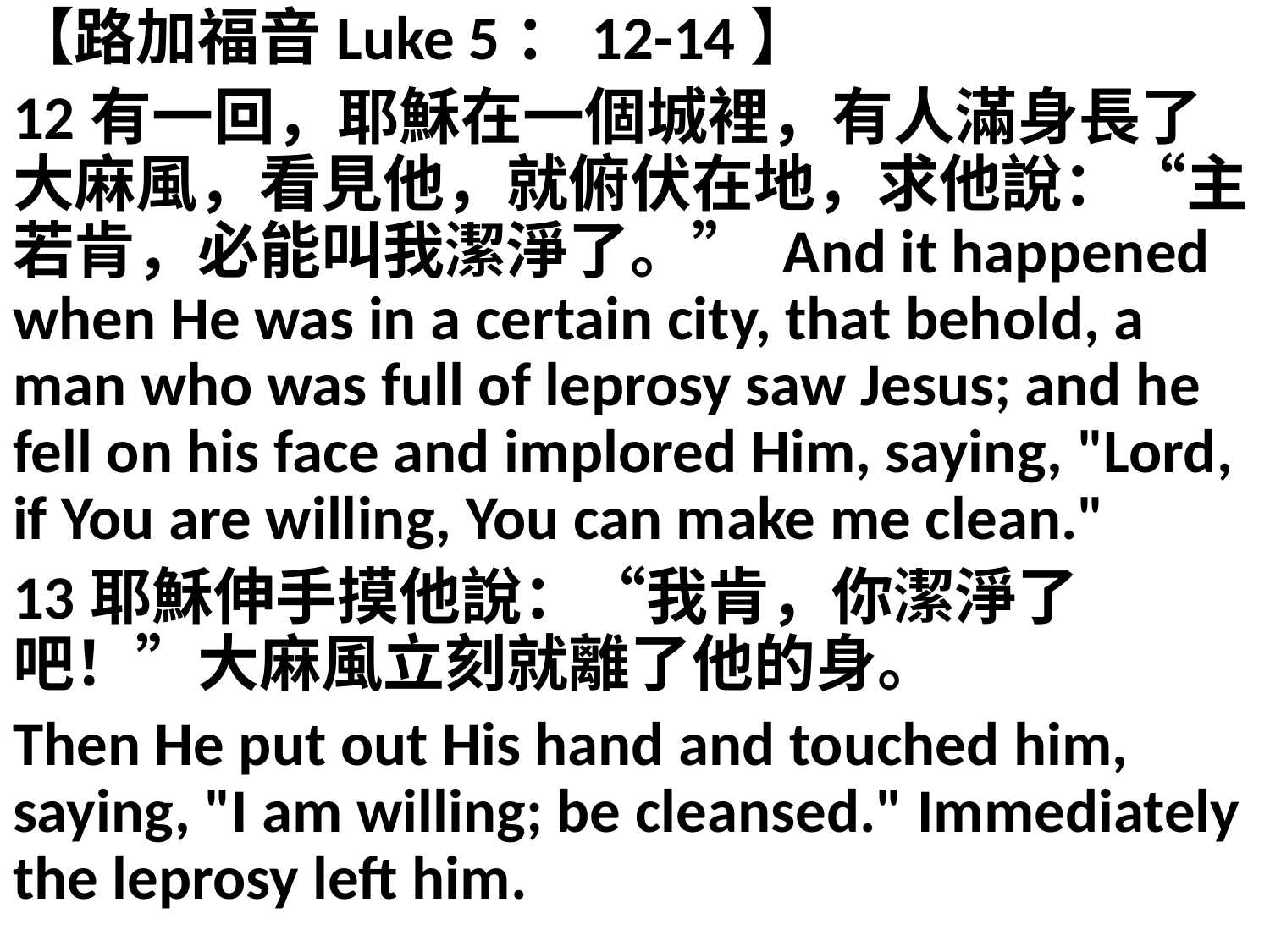

【路加福音Luke 5：12-14】
12有一回，耶穌在一個城裡，有人滿身長了大麻風，看見他，就俯伏在地，求他說：“主若肯，必能叫我潔淨了。” And it happened when He was in a certain city, that behold, a man who was full of leprosy saw Jesus; and he fell on his face and implored Him, saying, "Lord, if You are willing, You can make me clean."
13耶穌伸手摸他說：“我肯，你潔淨了吧！”大麻風立刻就離了他的身。
Then He put out His hand and touched him, saying, "I am willing; be cleansed." Immediately the leprosy left him.